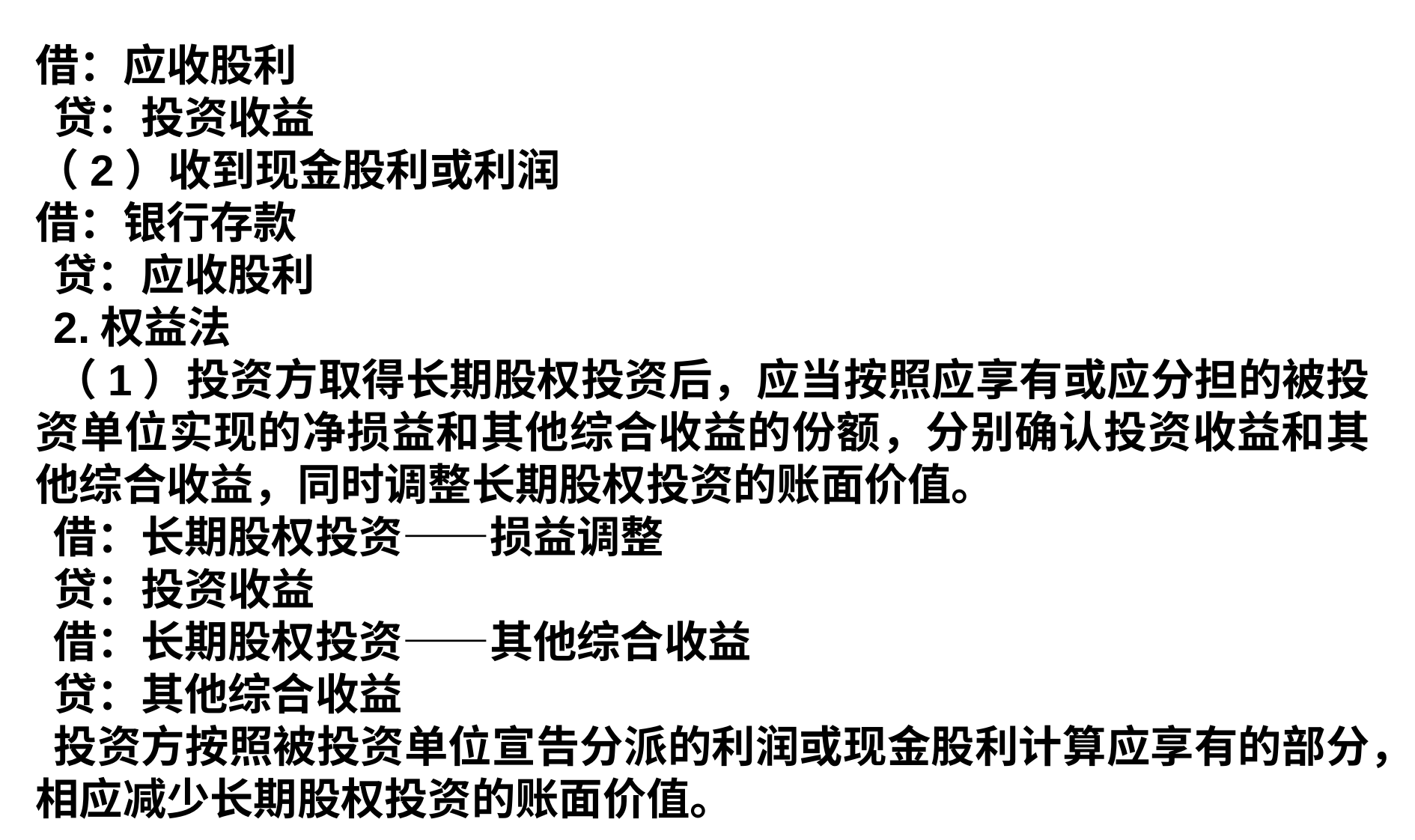

借：应收股利
贷：投资收益
（2）收到现金股利或利润
借：银行存款
贷：应收股利
2.权益法
（1）投资方取得长期股权投资后，应当按照应享有或应分担的被投资单位实现的净损益和其他综合收益的份额，分别确认投资收益和其他综合收益，同时调整长期股权投资的账面价值。
借：长期股权投资——损益调整
贷：投资收益
借：长期股权投资——其他综合收益
贷：其他综合收益
投资方按照被投资单位宣告分派的利润或现金股利计算应享有的部分，相应减少长期股权投资的账面价值。